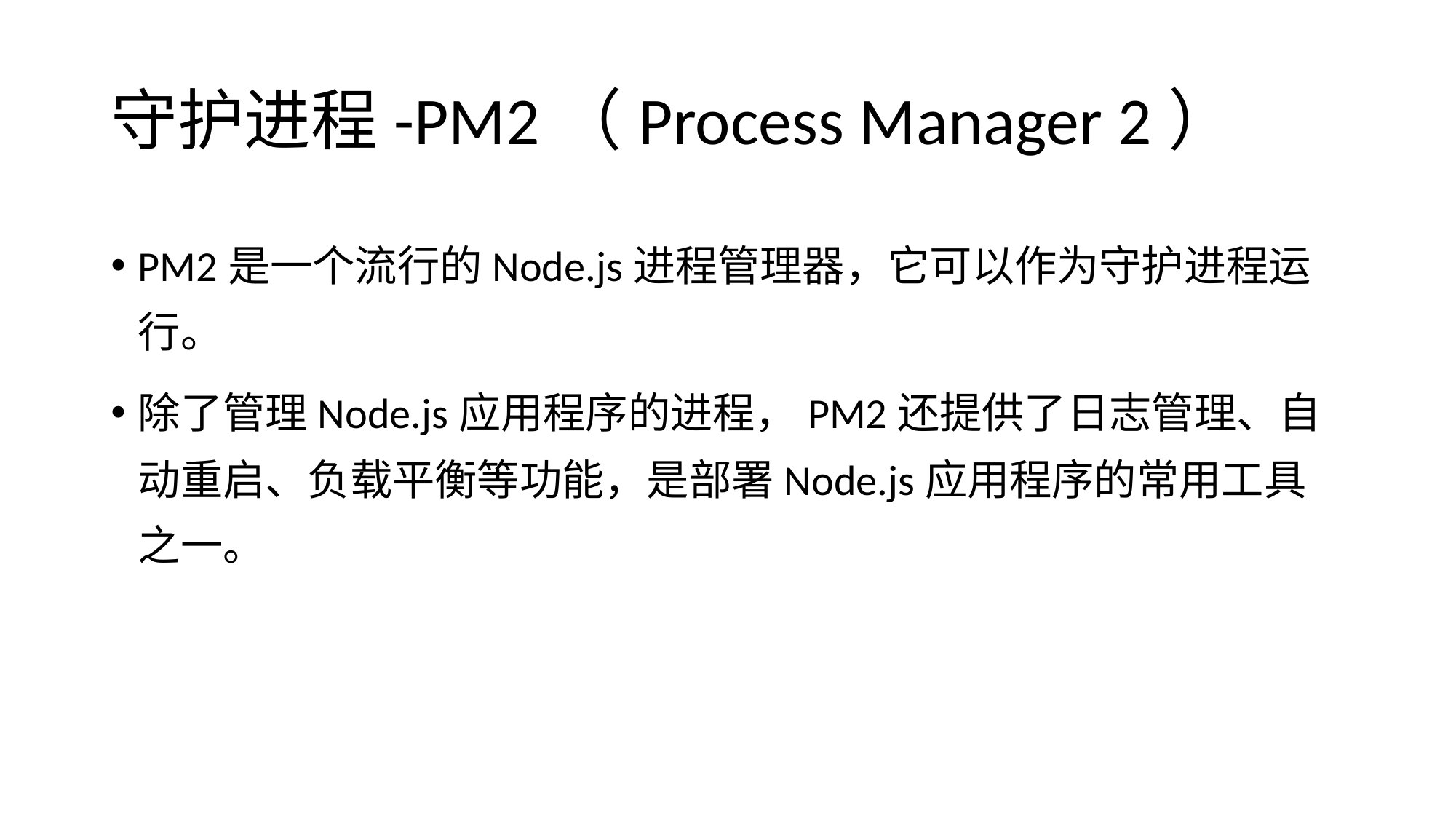

# 守护进程-PM2（Process Manager 2）
PM2是一个流行的Node.js进程管理器，它可以作为守护进程运行。
除了管理Node.js应用程序的进程，PM2还提供了日志管理、自动重启、负载平衡等功能，是部署Node.js应用程序的常用工具之一。